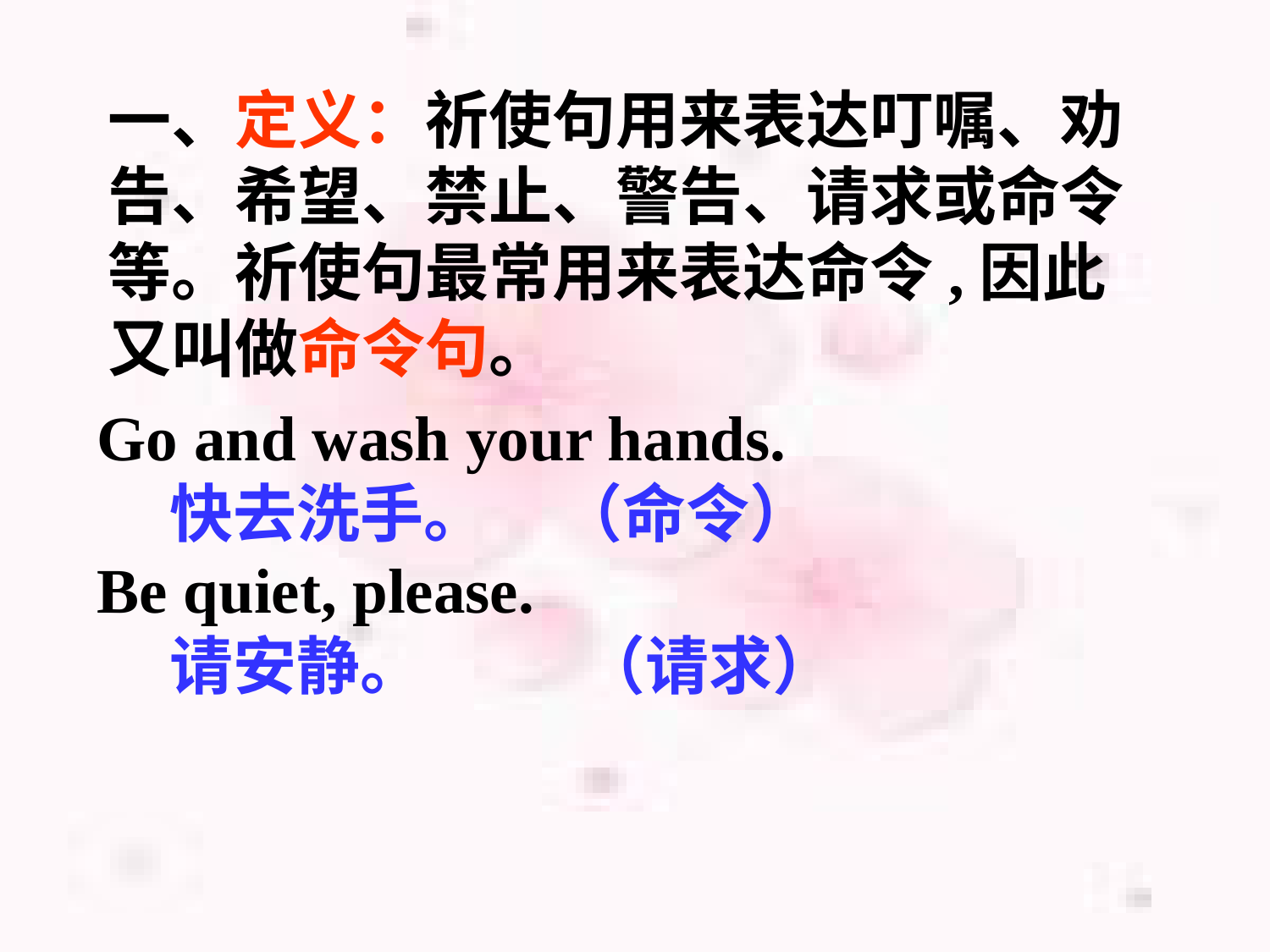

一、定义：祈使句用来表达叮嘱、劝告、希望、禁止、警告、请求或命令等。祈使句最常用来表达命令,因此又叫做命令句。
Go and wash your hands.
    快去洗手。     （命令）
Be quiet, please.
    请安静。           （请求）